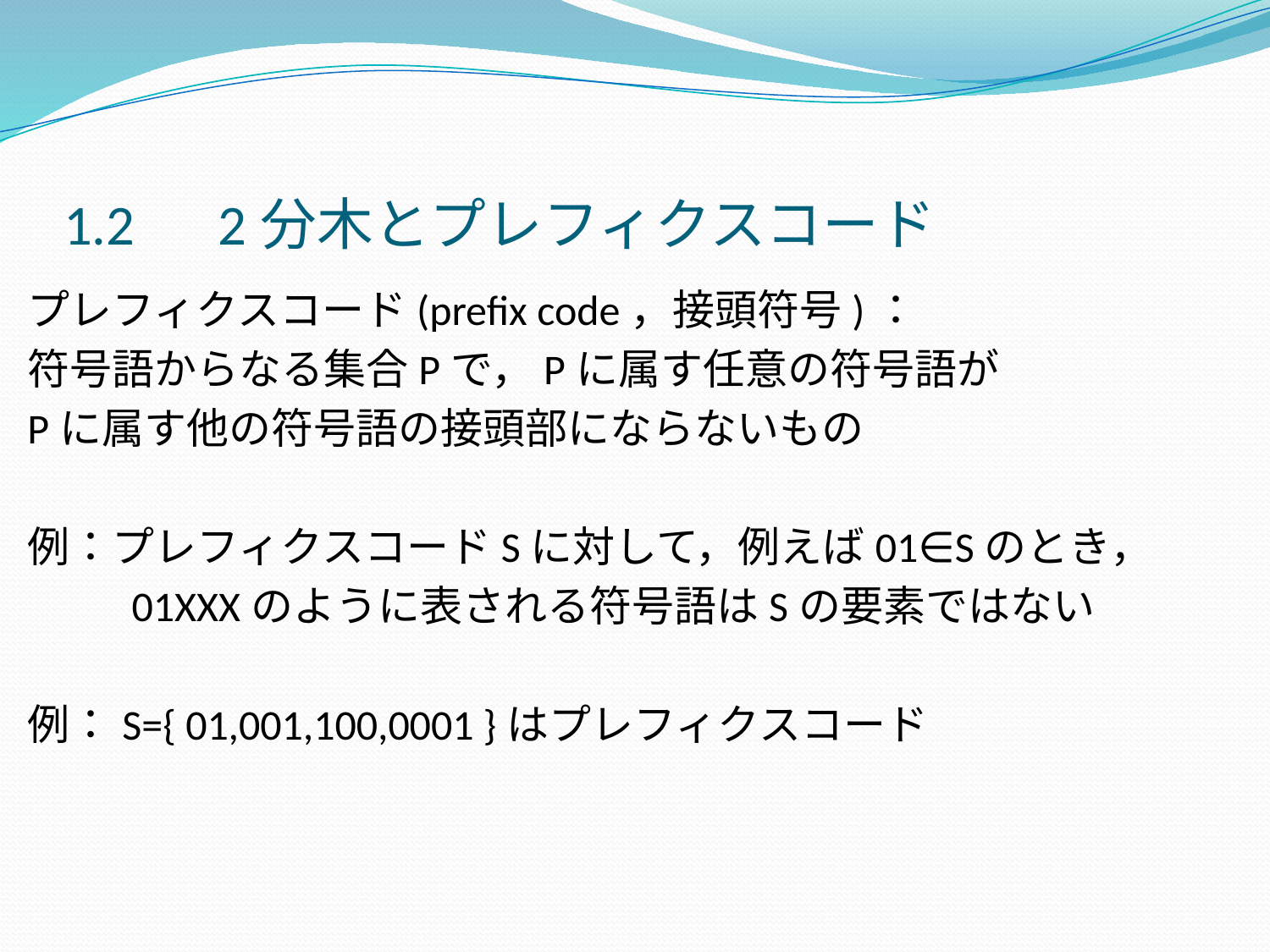

# 1.2　2分木とプレフィクスコード
プレフィクスコード(prefix code，接頭符号)：
符号語からなる集合Pで，Pに属す任意の符号語が
Pに属す他の符号語の接頭部にならないもの

例：プレフィクスコードSに対して，例えば01∈Sのとき，
　　 01XXXのように表される符号語はSの要素ではない

例：S={ 01,001,100,0001 }はプレフィクスコード